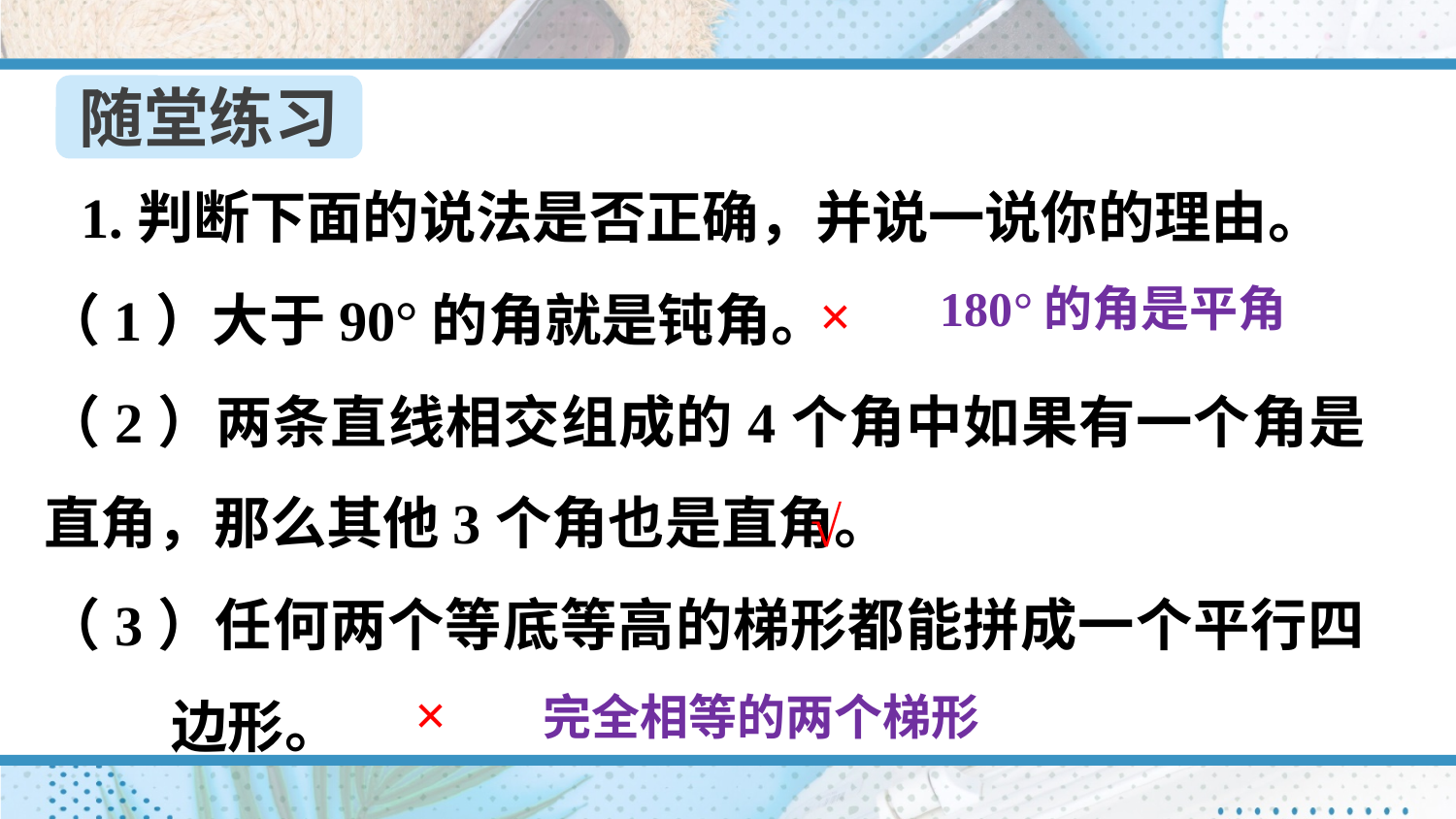

随堂练习

1.判断下面的说法是否正确，并说一说你的理由。
（1）大于90°的角就是钝角。
（2）两条直线相交组成的4个角中如果有一个角是直角，那么其他3个角也是直角。
（3）任何两个等底等高的梯形都能拼成一个平行四边形。
×
180°的角是平角
√
×
完全相等的两个梯形